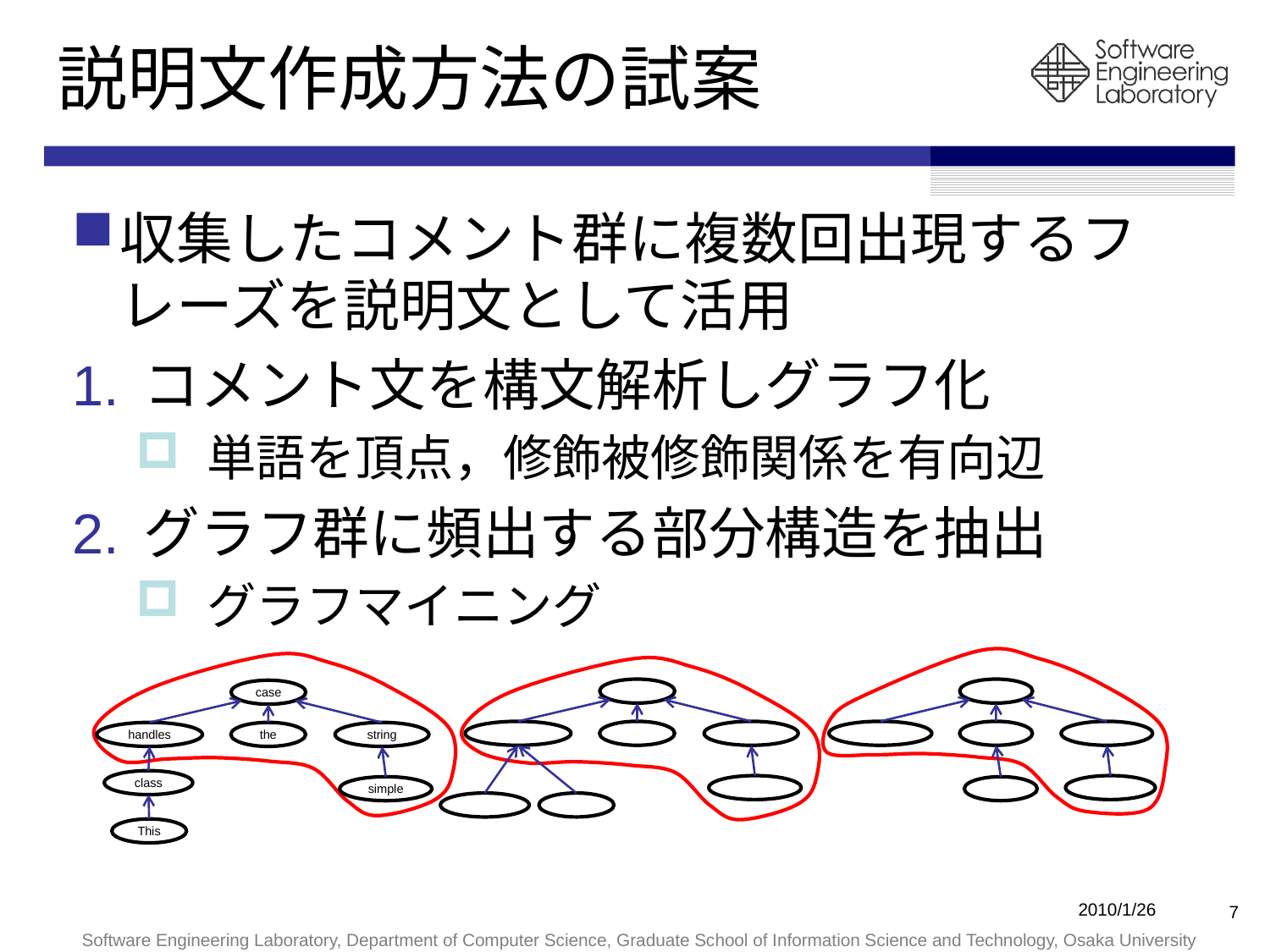

# 説明文作成方法の試案
収集したコメント群に複数回出現するフレーズを説明文として活用
コメント文を構文解析しグラフ化
単語を頂点，修飾被修飾関係を有向辺
グラフ群に頻出する部分構造を抽出
グラフマイニング

case
handles
the
string
class
simple
This
2010/1/26
7